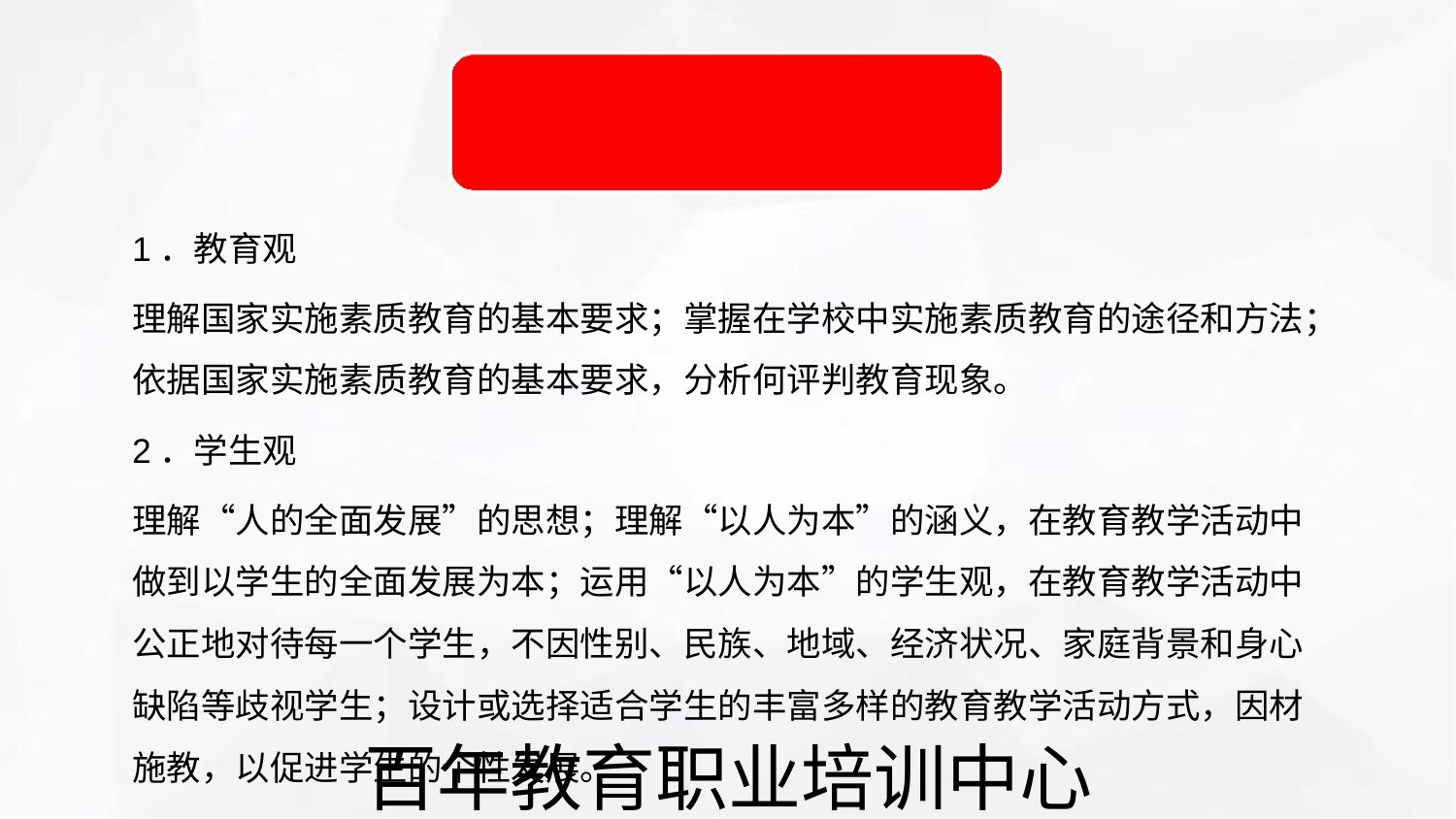

1．教育观
理解国家实施素质教育的基本要求；掌握在学校中实施素质教育的途径和方法；
依据国家实施素质教育的基本要求，分析何评判教育现象。
2．学生观
理解“人的全面发展”的思想；理解“以人为本”的涵义，在教育教学活动中
做到以学生的全面发展为本；运用“以人为本”的学生观，在教育教学活动中
公正地对待每一个学生，不因性别、民族、地域、经济状况、家庭背景和身心
缺陷等歧视学生；设计或选择适合学生的丰富多样的教育教学活动方式，因材
百年教育职业培训中心
施教，以促进学生的个性发展。